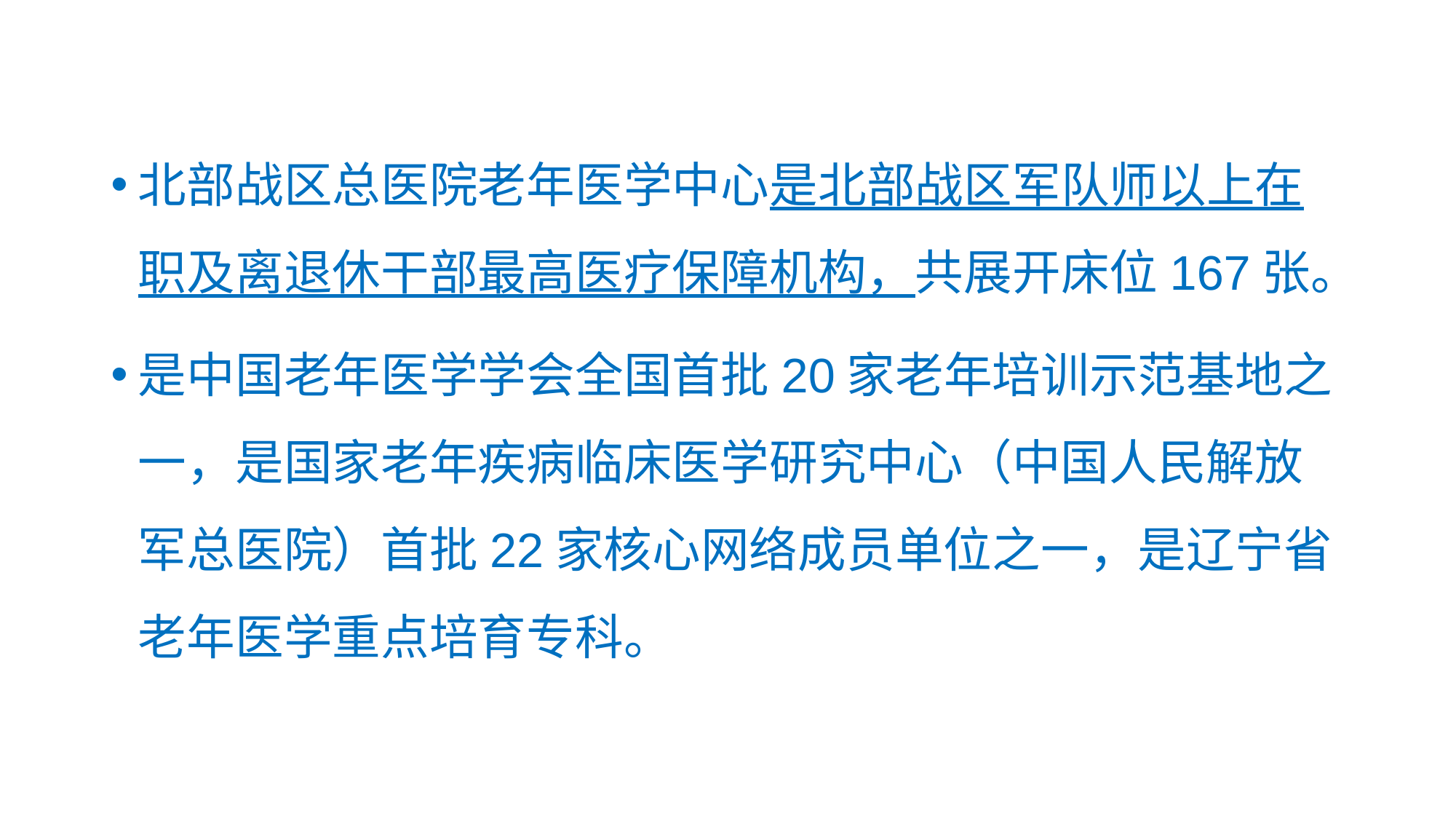

北部战区总医院老年医学中心是北部战区军队师以上在职及离退休干部最高医疗保障机构，共展开床位167张。
是中国老年医学学会全国首批20家老年培训示范基地之一，是国家老年疾病临床医学研究中心（中国人民解放军总医院）首批22家核心网络成员单位之一，是辽宁省老年医学重点培育专科。